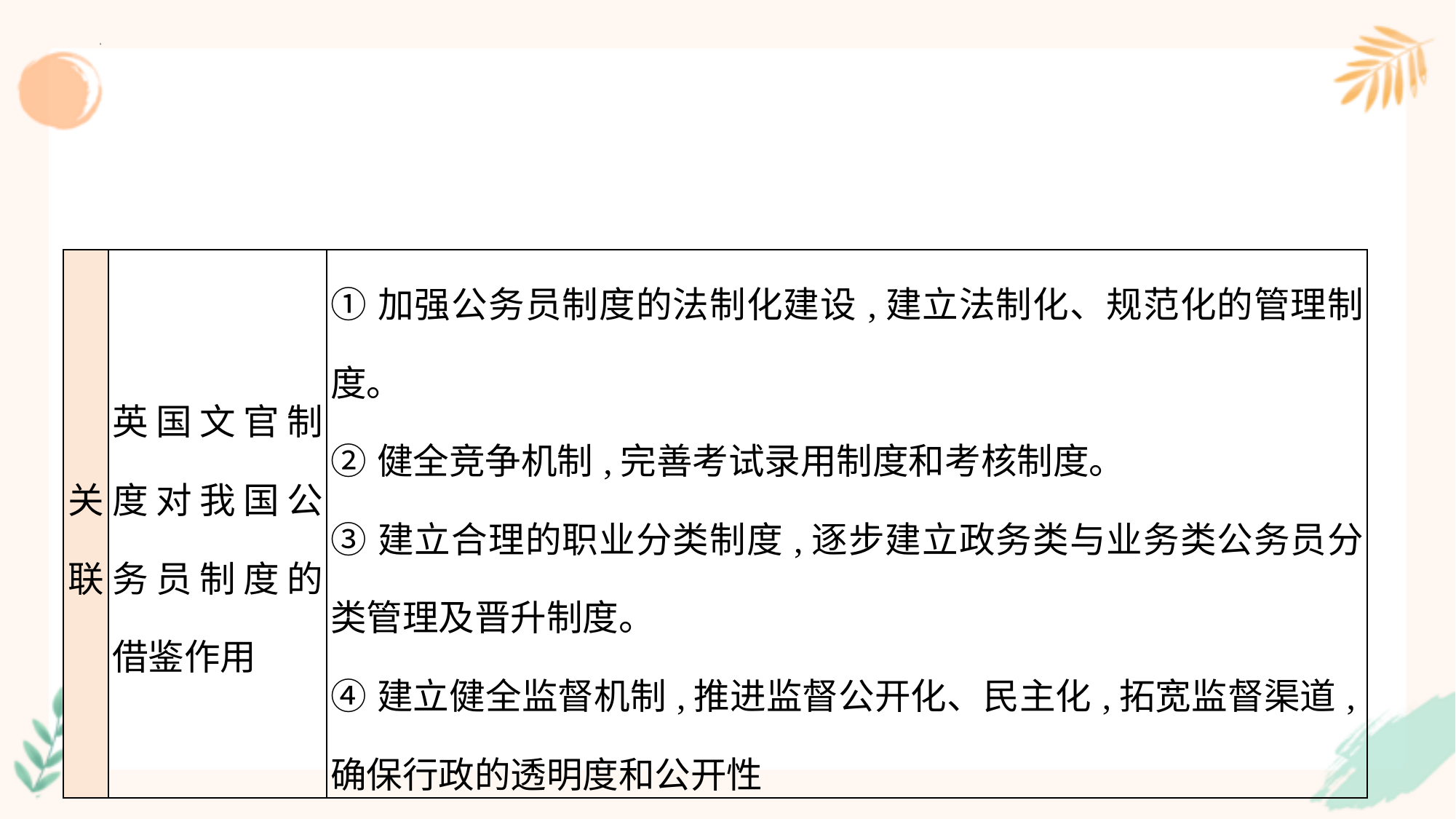

| 关 联 | 英国文官制度对我国公务员制度的借鉴作用 | ①加强公务员制度的法制化建设,建立法制化、规范化的管理制度。 ②健全竞争机制,完善考试录用制度和考核制度。 ③建立合理的职业分类制度,逐步建立政务类与业务类公务员分类管理及晋升制度。 ④建立健全监督机制,推进监督公开化、民主化,拓宽监督渠道,确保行政的透明度和公开性 |
| --- | --- | --- |